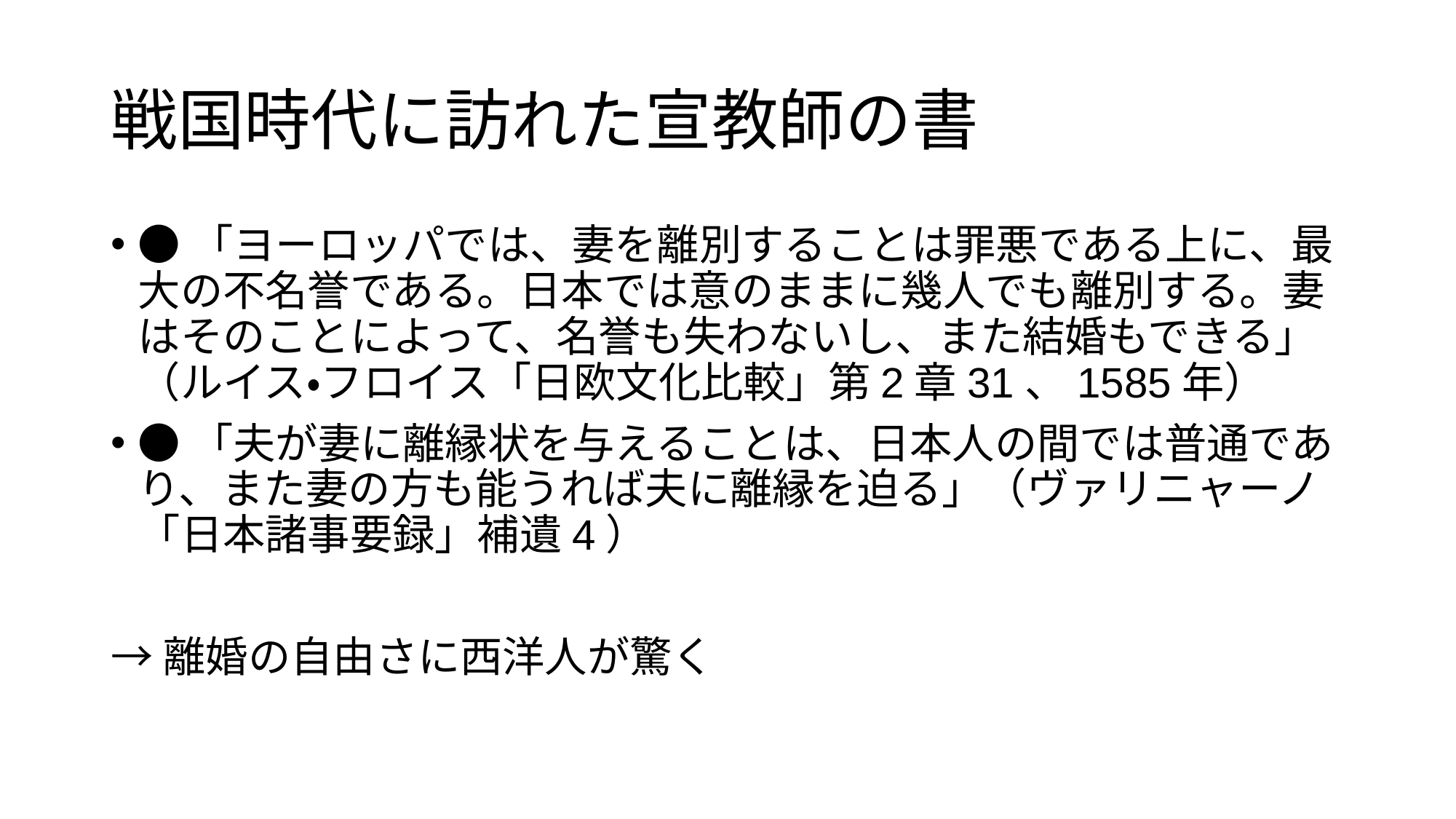

# 戦国時代に訪れた宣教師の書
●「ヨーロッパでは、妻を離別することは罪悪である上に、最大の不名誉である。日本では意のままに幾人でも離別する。妻はそのことによって、名誉も失わないし、また結婚もできる」（ルイス・フロイス「日欧文化比較」第2章31、1585年）
●「夫が妻に離縁状を与えることは、日本人の間では普通であり、また妻の方も能うれば夫に離縁を迫る」（ヴァリニャーノ「日本諸事要録」補遺4）

→離婚の自由さに西洋人が驚く